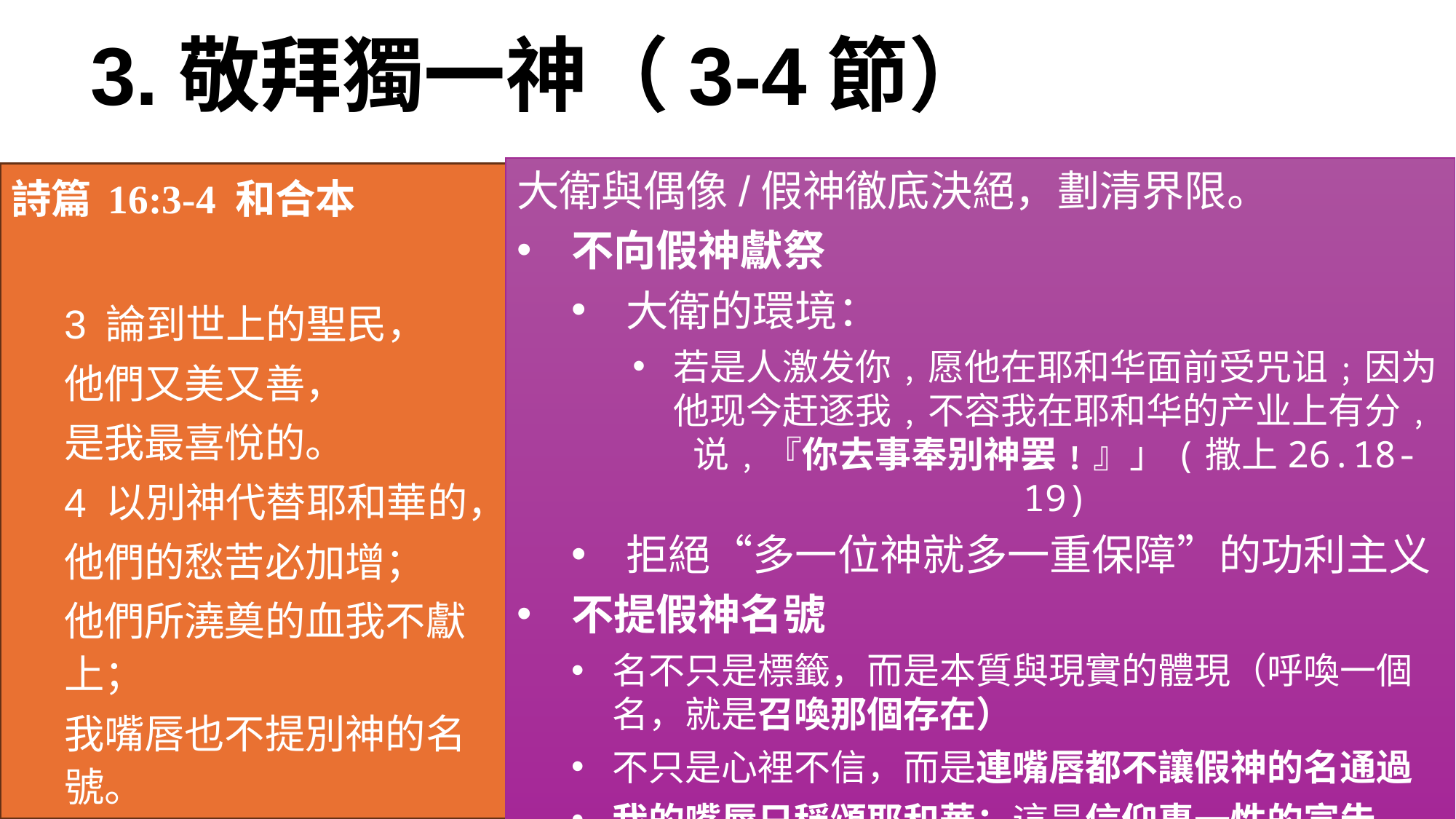

# 3.敬拜獨一神（3-4節）
大衛與偶像/假神徹底決絕，劃清界限。
不向假神獻祭
大衛的環境：
若是人激发你﹐愿他在耶和华面前受咒诅﹔因为他现今赶逐我﹐不容我在耶和华的产业上有分﹐说﹐『你去事奉别神罢﹗』」(撒上26.18-19)
拒絕“多一位神就多一重保障”的功利主义
不提假神名號
名不只是標籤，而是本質與現實的體現（呼喚一個名，就是召喚那個存在）
不只是心裡不信，而是連嘴唇都不讓假神的名通過
我的嘴唇只稱頌耶和華：這是信仰專一性的宣告
詩篇 16:3-4 和合本

3 論到世上的聖民，
他們又美又善，
是我最喜悅的。
4 以別神代替耶和華的，
他們的愁苦必加增；
他們所澆奠的血我不獻上；
我嘴唇也不提別神的名號。